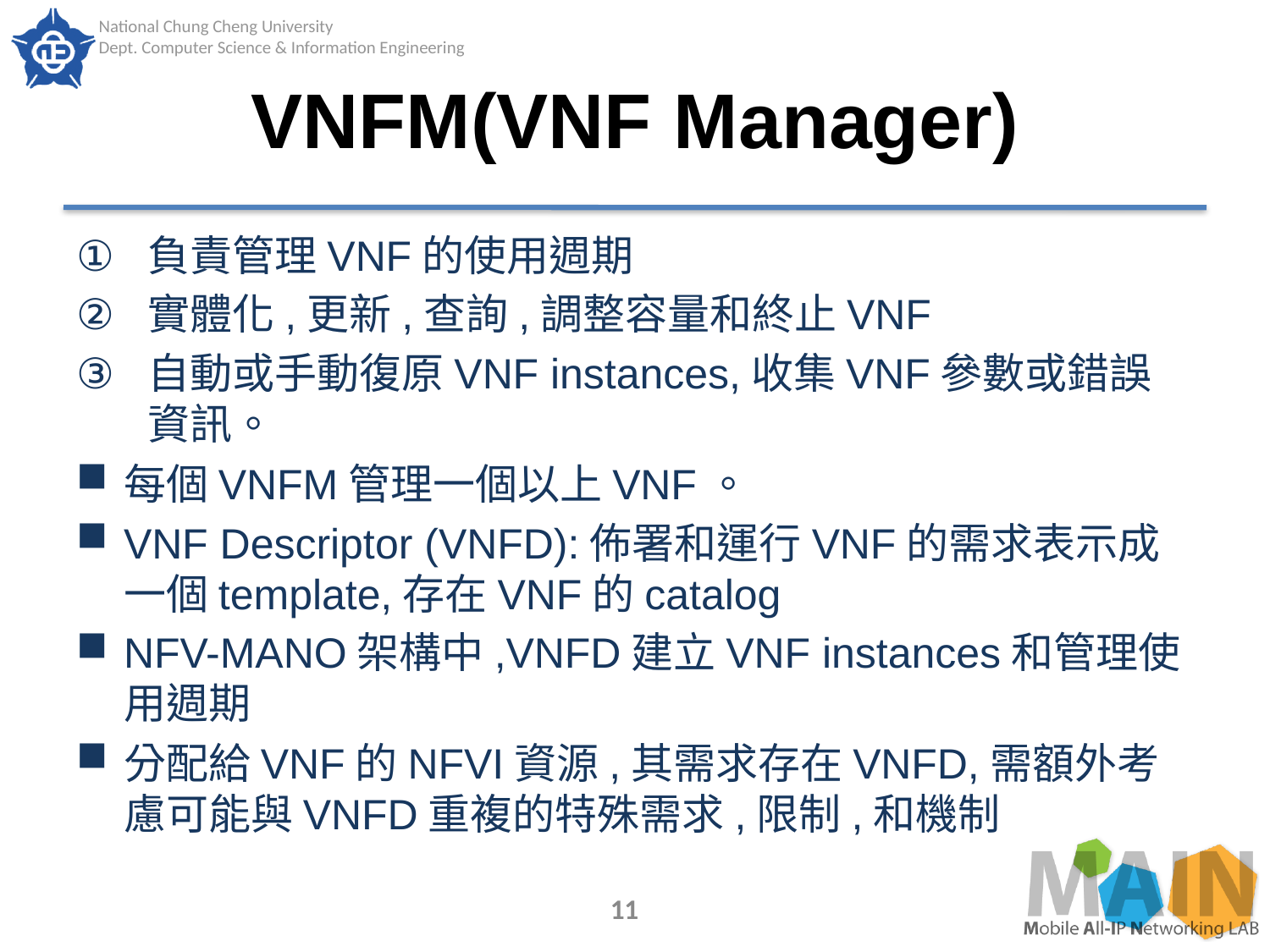

# VNFM(VNF Manager)
負責管理VNF的使用週期
實體化,更新,查詢,調整容量和終止VNF
自動或手動復原VNF instances,收集VNF參數或錯誤資訊。
每個VNFM管理一個以上VNF。
VNF Descriptor (VNFD):佈署和運行VNF的需求表示成一個template,存在VNF的catalog
NFV-MANO架構中,VNFD建立VNF instances和管理使用週期
分配給VNF的NFVI資源,其需求存在VNFD,需額外考慮可能與VNFD重複的特殊需求,限制,和機制

11